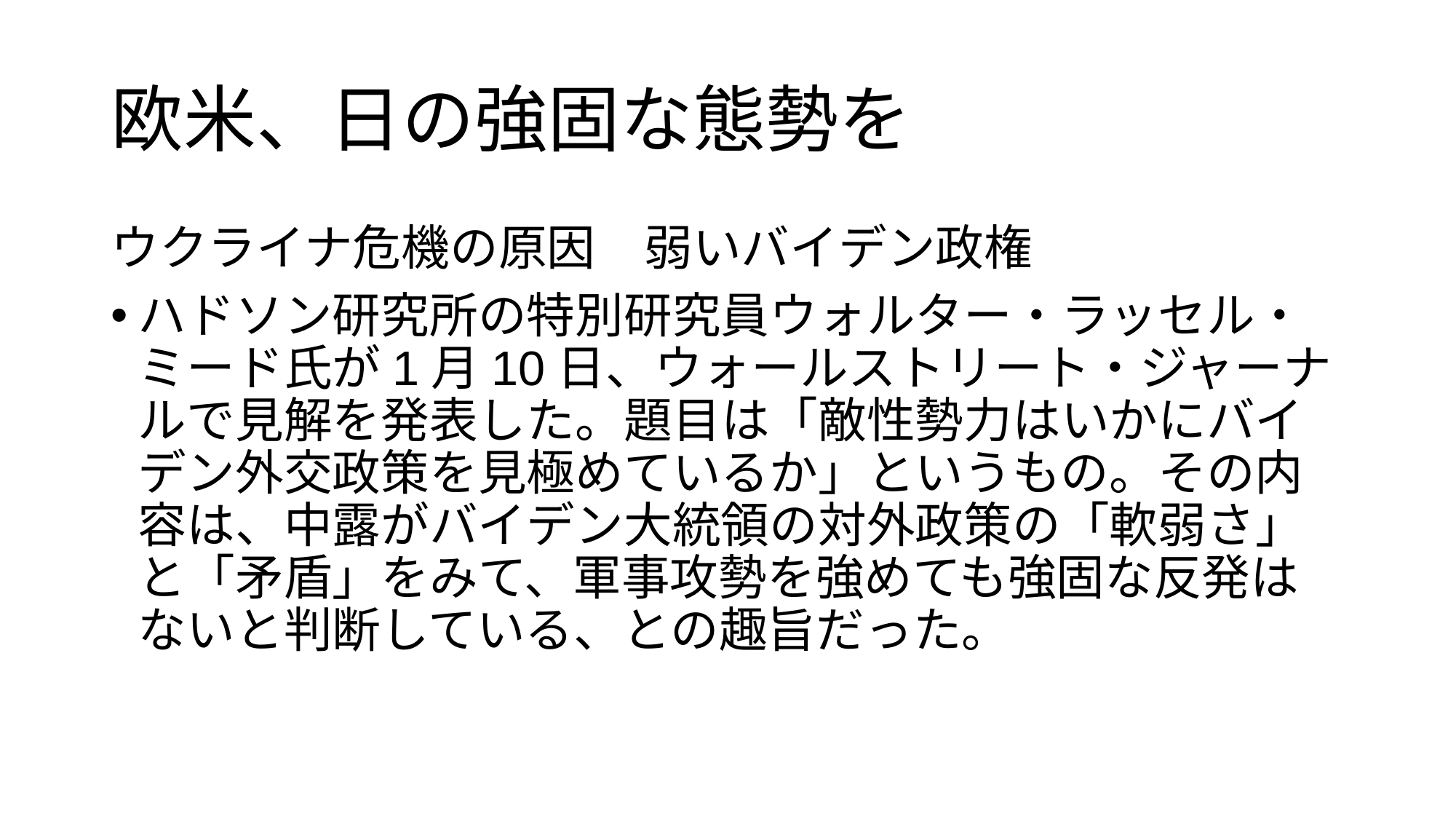

# 欧米、日の強固な態勢を
ウクライナ危機の原因　弱いバイデン政権
ハドソン研究所の特別研究員ウォルター・ラッセル・ミード氏が1月10日、ウォールストリート・ジャーナルで見解を発表した。題目は「敵性勢力はいかにバイデン外交政策を見極めているか」というもの。その内容は、中露がバイデン大統領の対外政策の「軟弱さ」と「矛盾」をみて、軍事攻勢を強めても強固な反発はないと判断している、との趣旨だった。